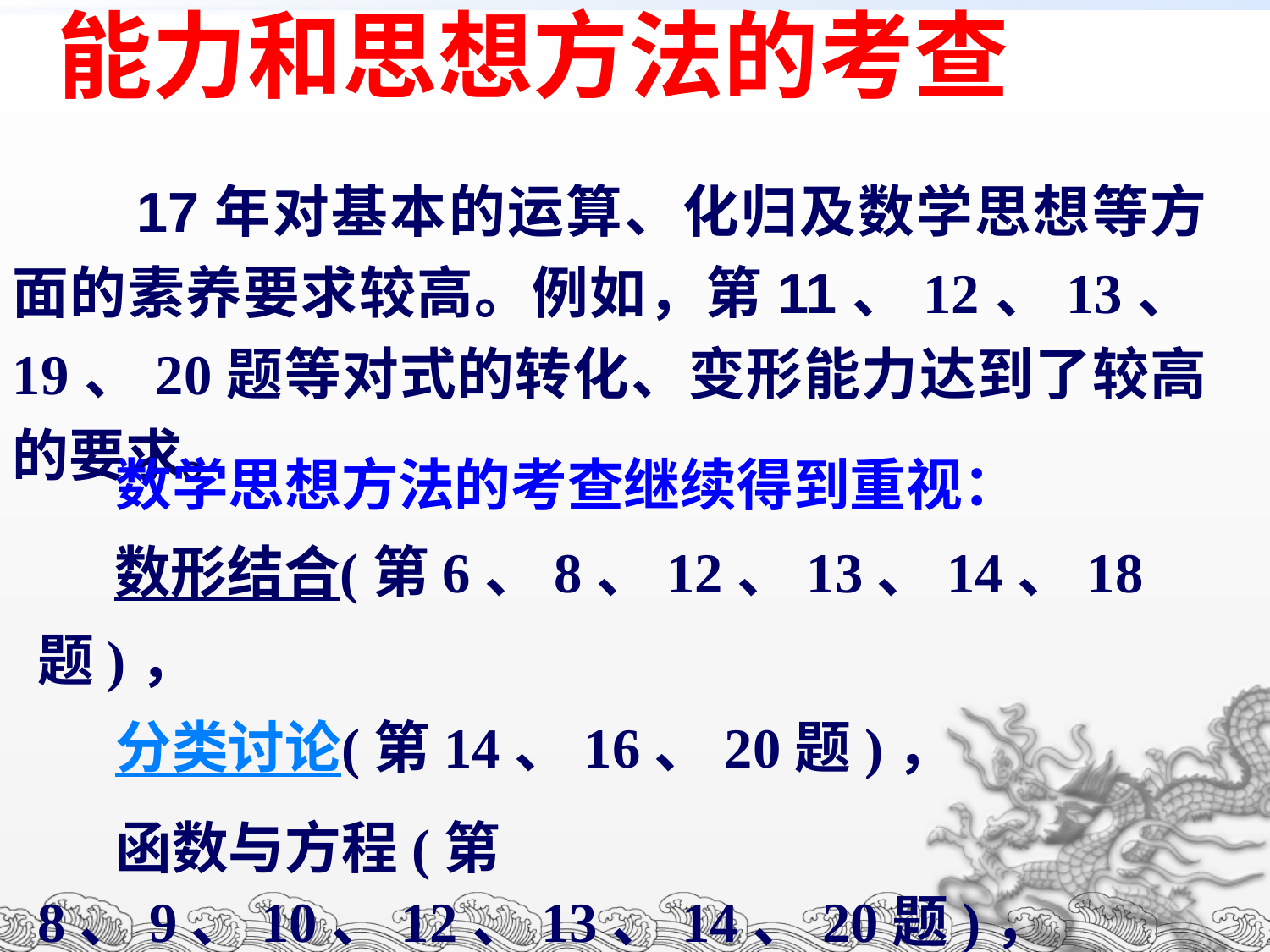

能力和思想方法的考查
       17年对基本的运算、化归及数学思想等方面的素养要求较高。例如，第11、12、13、19、20题等对式的转化、变形能力达到了较高的要求。

     数学思想方法的考查继续得到重视：
       数形结合(第6、8、12、13、14、18题)，
     分类讨论(第14、16、20题)，
     函数与方程(第8、9、10、12、13、14、20题)，
     化归转换(第5、6、7、13、15、19、20题) 。